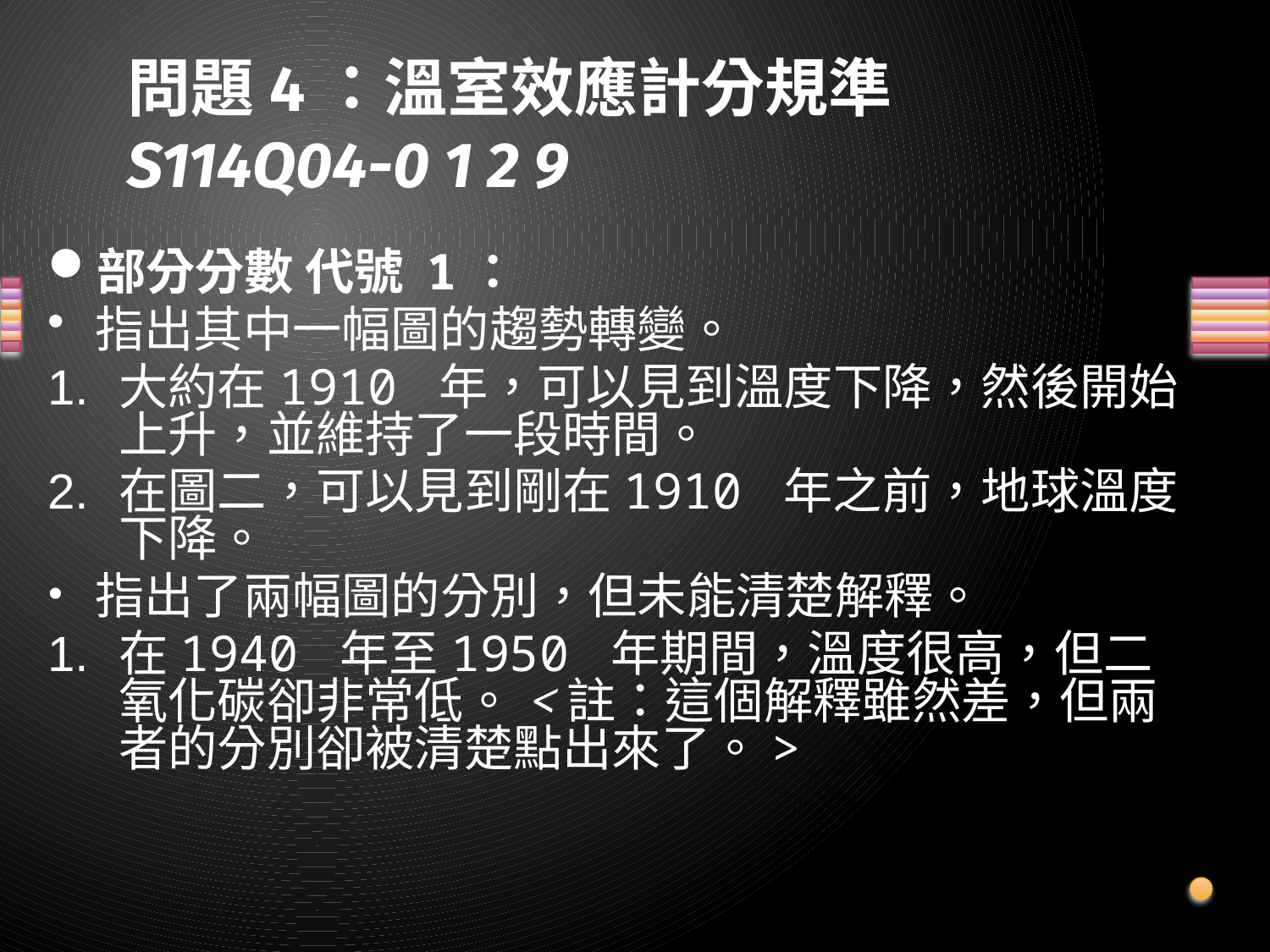

# 問題4：溫室效應計分規準 S114Q04-0 1 2 9
部分分數 代號 1：
指出其中一幅圖的趨勢轉變。
大約在1910 年，可以見到溫度下降，然後開始上升，並維持了一段時間。
在圖二，可以見到剛在1910 年之前，地球溫度下降。
指出了兩幅圖的分別，但未能清楚解釋。
在1940 年至1950 年期間，溫度很高，但二氧化碳卻非常低。<註：這個解釋雖然差，但兩者的分別卻被清楚點出來了。>